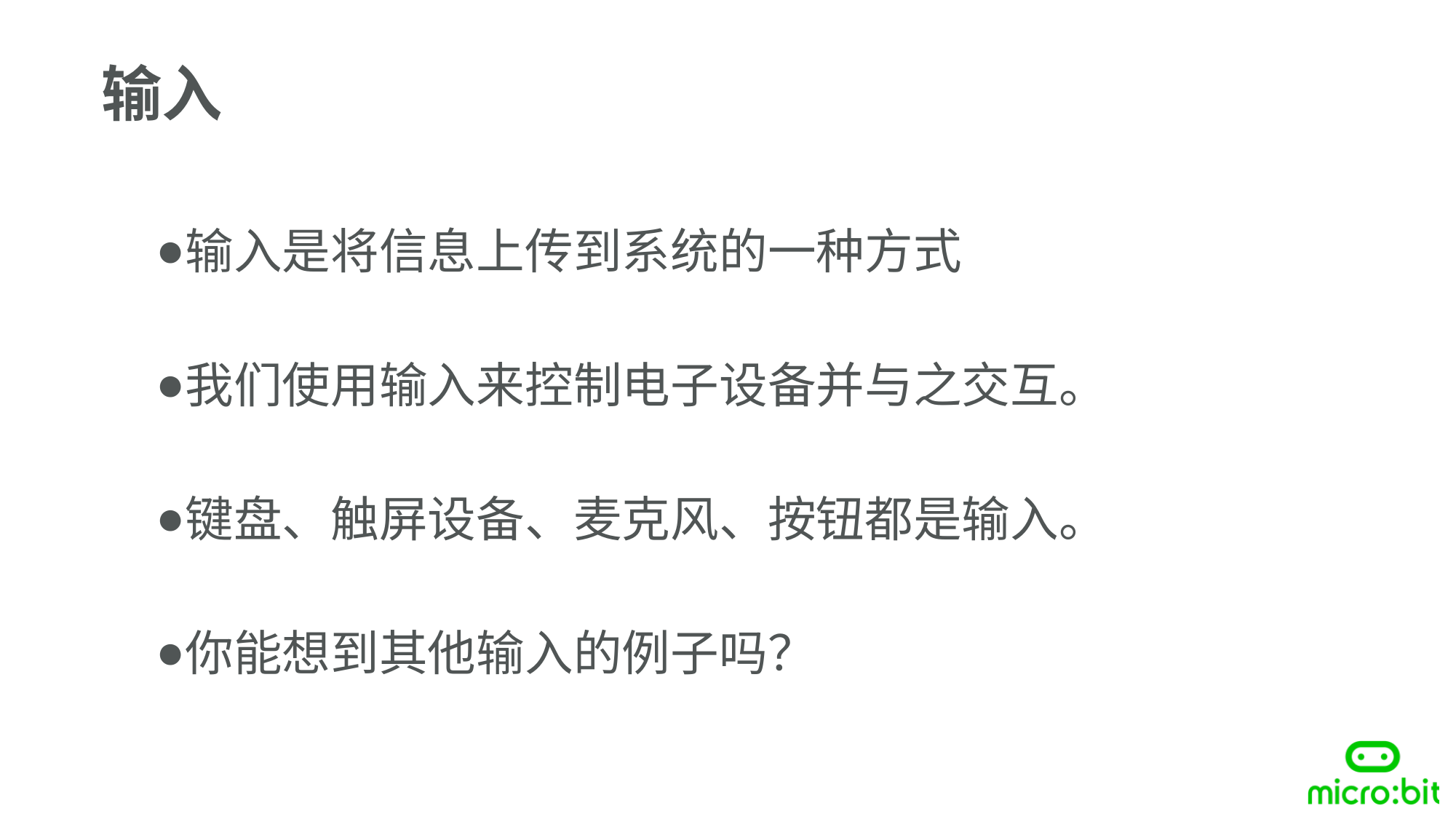

输入

输入是将信息上传到系统的一种方式

我们使用输入来控制电子设备并与之交互。

键盘、触屏设备、麦克风、按钮都是输入。

你能想到其他输入的例子吗？